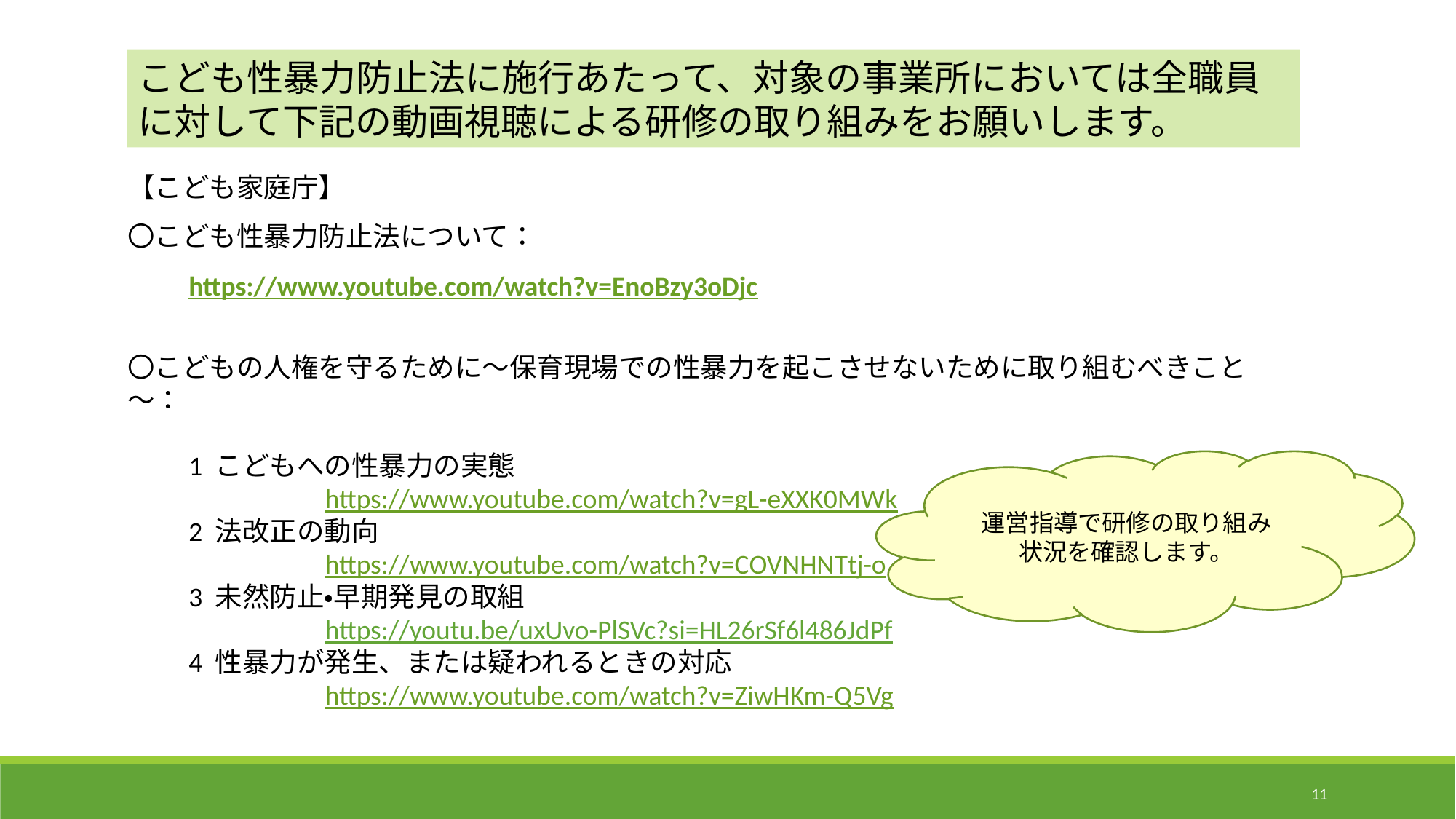

こども性暴力防止法に施行あたって、対象の事業所においては全職員に対して下記の動画視聴による研修の取り組みをお願いします。
【こども家庭庁】
〇こども性暴力防止法について：
　　https://www.youtube.com/watch?v=EnoBzy3oDjc

〇こどもの人権を守るために～保育現場での性暴力を起こさせないために取り組むべきこと～：

　　1 こどもへの性暴力の実態
　　　　　　　https://www.youtube.com/watch?v=gL-eXXK0MWk
　　2 法改正の動向
　　　　　　　https://www.youtube.com/watch?v=COVNHNTtj-o
　　3 未然防止・早期発見の取組
　　　　　　　https://youtu.be/uxUvo-PlSVc?si=HL26rSf6l486JdPf
　　4 性暴力が発生、または疑われるときの対応
　　　　　　　https://www.youtube.com/watch?v=ZiwHKm-Q5Vg

運営指導で研修の取り組み
状況を確認します。
11